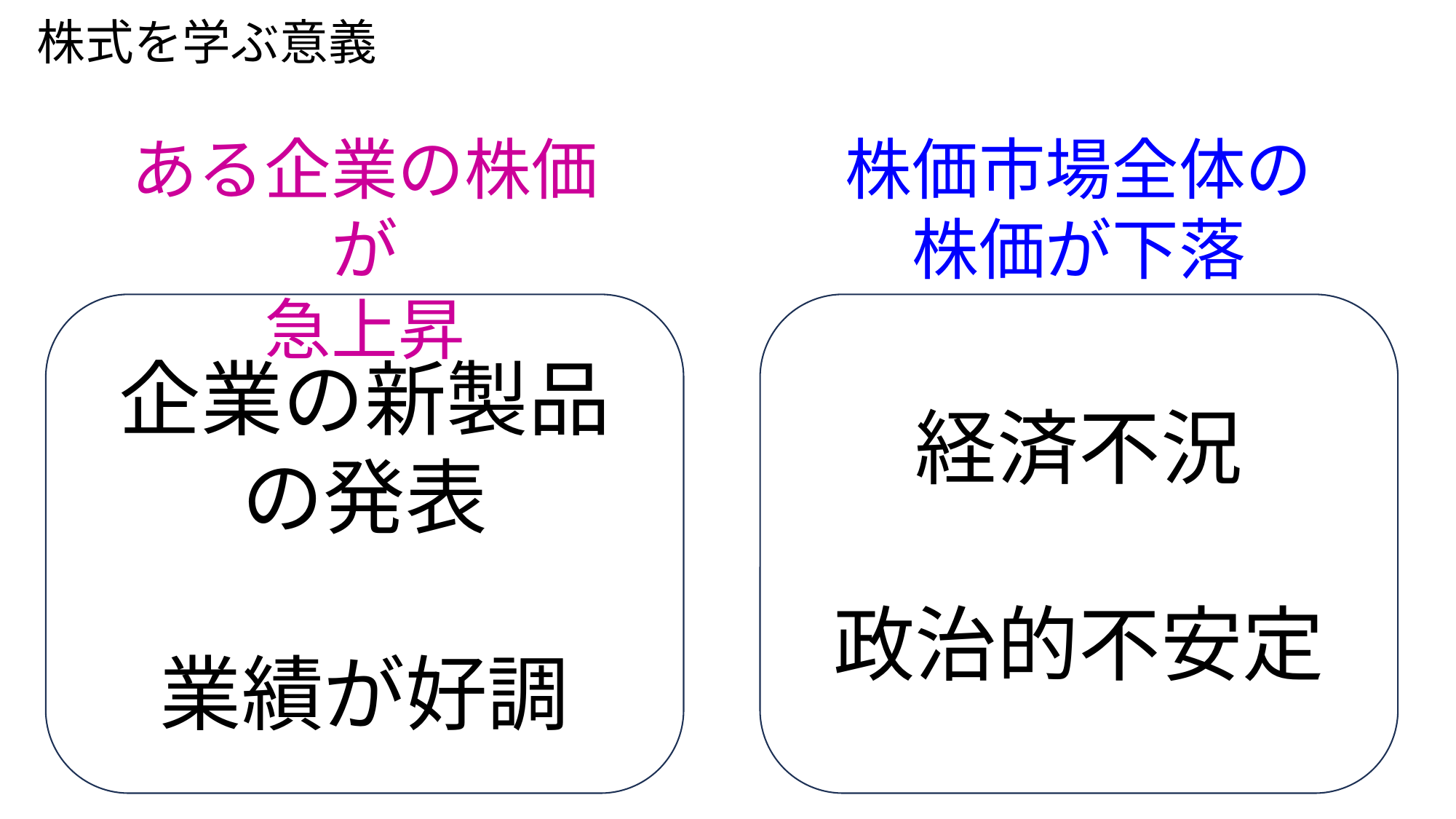

株式を学ぶ意義
ある企業の株価が
急上昇
株価市場全体の
株価が下落
企業の新製品の発表

業績が好調
経済不況

政治的不安定